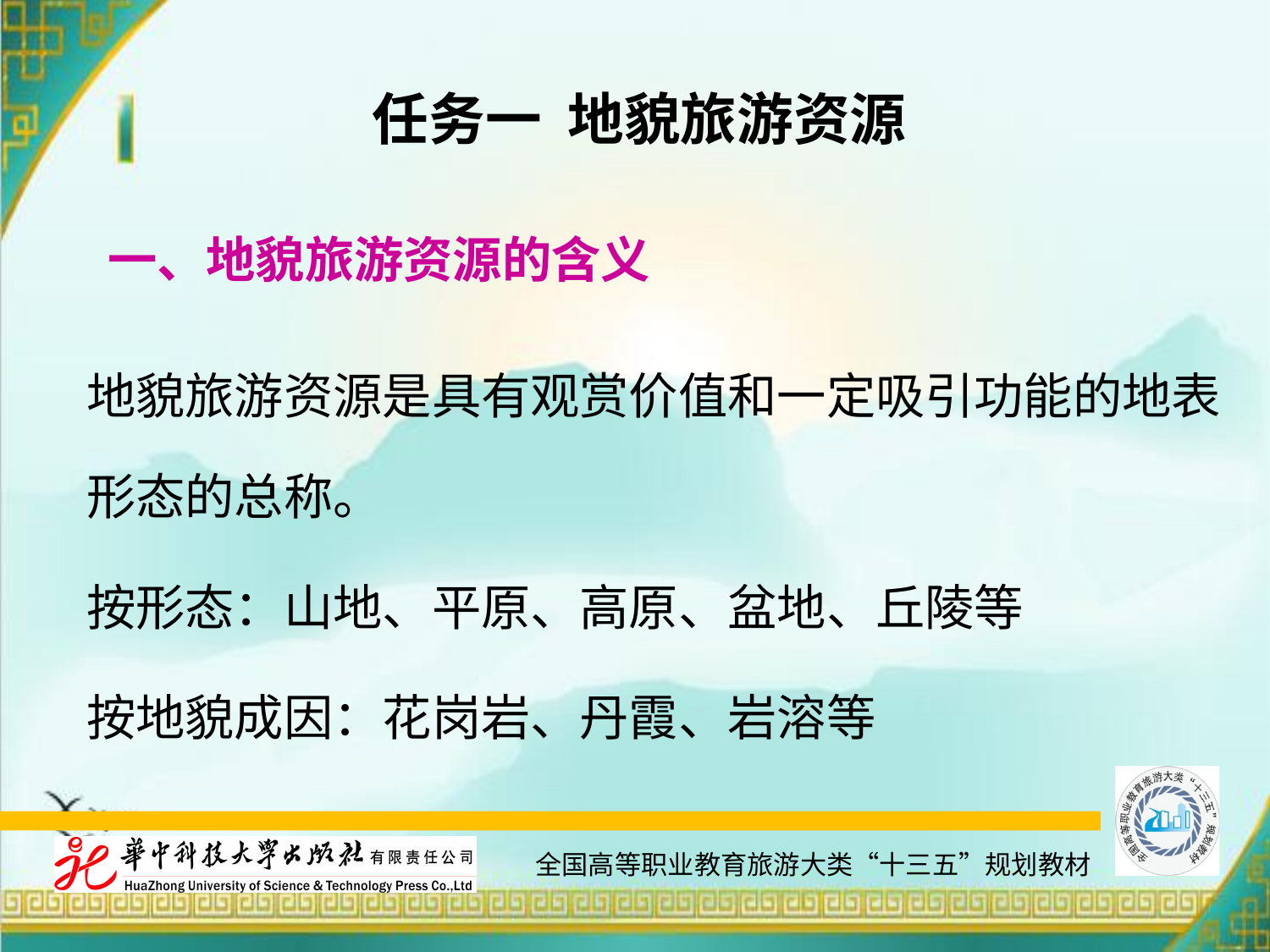

任务一  地貌旅游资源
一、地貌旅游资源的含义
地貌旅游资源是具有观赏价值和一定吸引功能的地表形态的总称。
按形态：山地、平原、高原、盆地、丘陵等
按地貌成因：花岗岩、丹霞、岩溶等